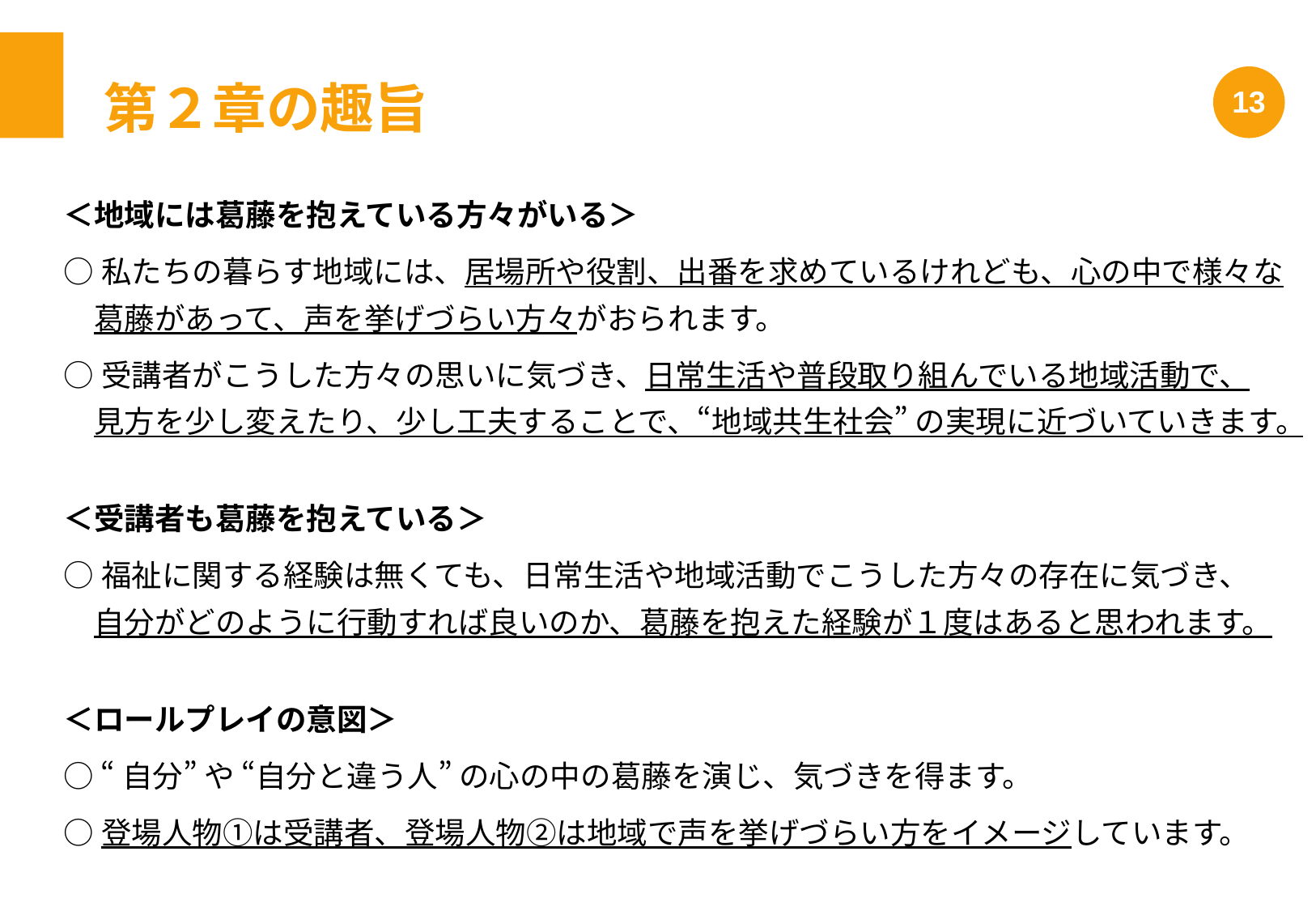

第２章の趣旨
13
＜地域には葛藤を抱えている方々がいる＞
○私たちの暮らす地域には、居場所や役割、出番を求めているけれども、心の中で様々な
　葛藤があって、声を挙げづらい方々がおられます。
○受講者がこうした方々の思いに気づき、日常生活や普段取り組んでいる地域活動で、
　見方を少し変えたり、少し工夫することで、“地域共生社会” の実現に近づいていきます。
＜受講者も葛藤を抱えている＞
○福祉に関する経験は無くても、日常生活や地域活動でこうした方々の存在に気づき、
　自分がどのように行動すれば良いのか、葛藤を抱えた経験が１度はあると思われます。
＜ロールプレイの意図＞
○ “自分” や “自分と違う人” の心の中の葛藤を演じ、気づきを得ます。
○登場人物①は受講者、登場人物②は地域で声を挙げづらい方をイメージしています。